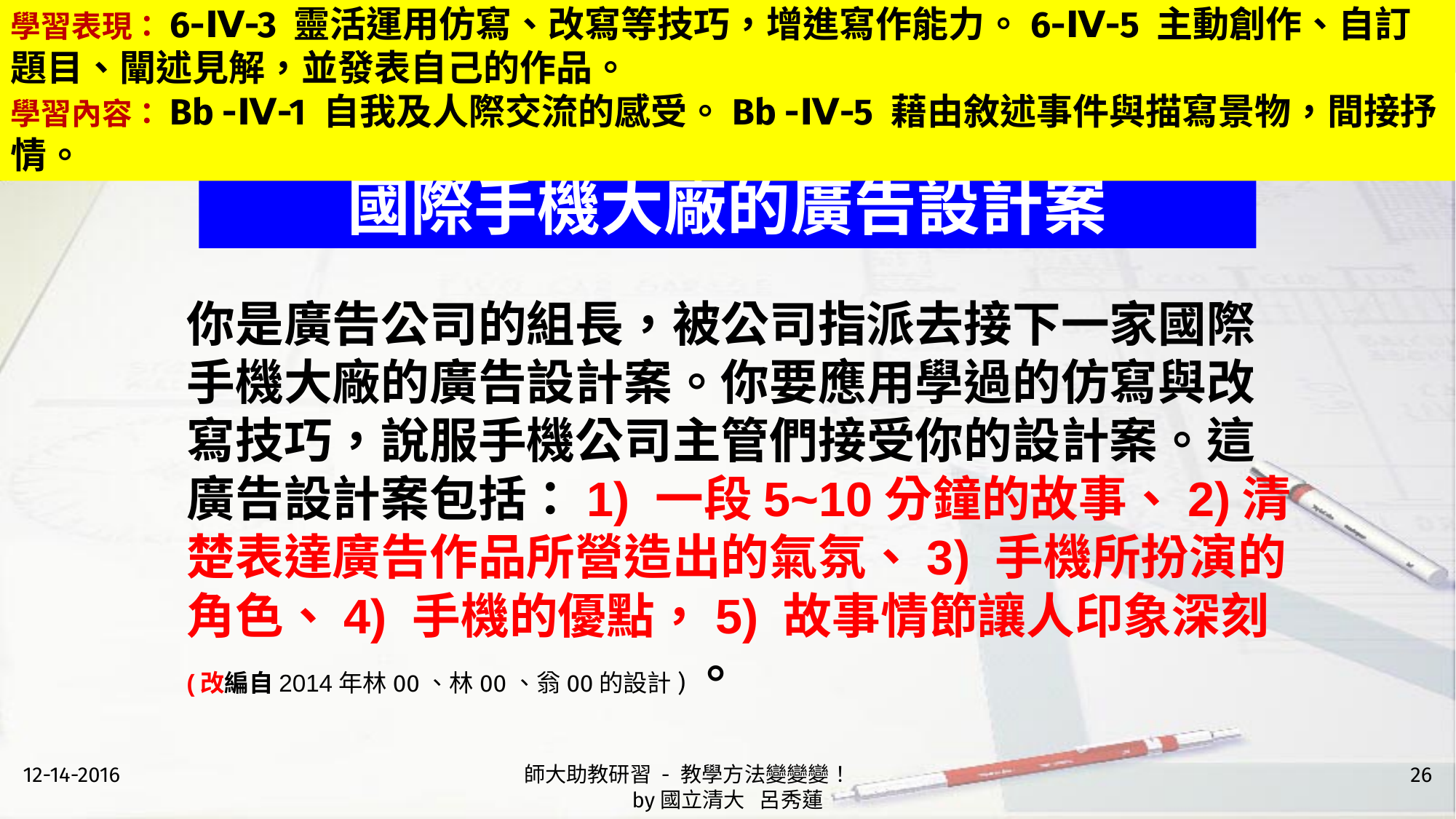

學習表現：6-Ⅳ-3 靈活運用仿寫、改寫等技巧，增進寫作能力。6-Ⅳ-5 主動創作、自訂題目、闡述見解，並發表自己的作品。
學習內容：Bb -Ⅳ-1 自我及人際交流的感受。Bb -Ⅳ-5 藉由敘述事件與描寫景物，間接抒情。
# 國際手機大廠的廣告設計案
你是廣告公司的組長，被公司指派去接下一家國際手機大廠的廣告設計案。你要應用學過的仿寫與改寫技巧，說服手機公司主管們接受你的設計案。這廣告設計案包括：1) 一段5~10分鐘的故事、2)清楚表達廣告作品所營造出的氣氛、3) 手機所扮演的角色、4) 手機的優點，5) 故事情節讓人印象深刻(改編自2014年林00、林00、翁00的設計)。
12-14-2016
師大助教研習 - 教學方法變變變！                  by國立清大   呂秀蓮
26